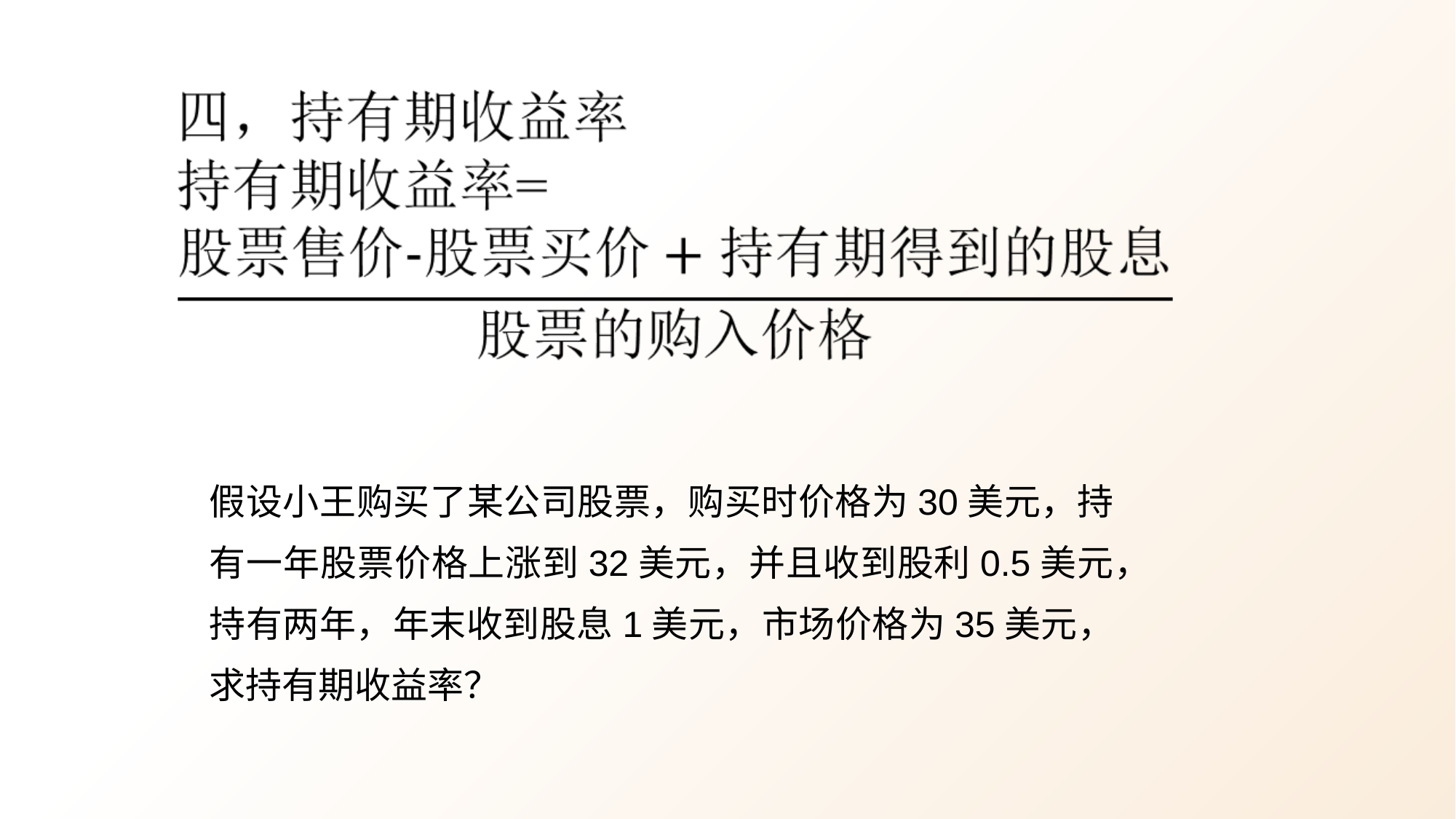

假设小王购买了某公司股票，购买时价格为30美元，持有一年股票价格上涨到32美元，并且收到股利0.5美元，持有两年，年末收到股息1美元，市场价格为35美元，求持有期收益率？